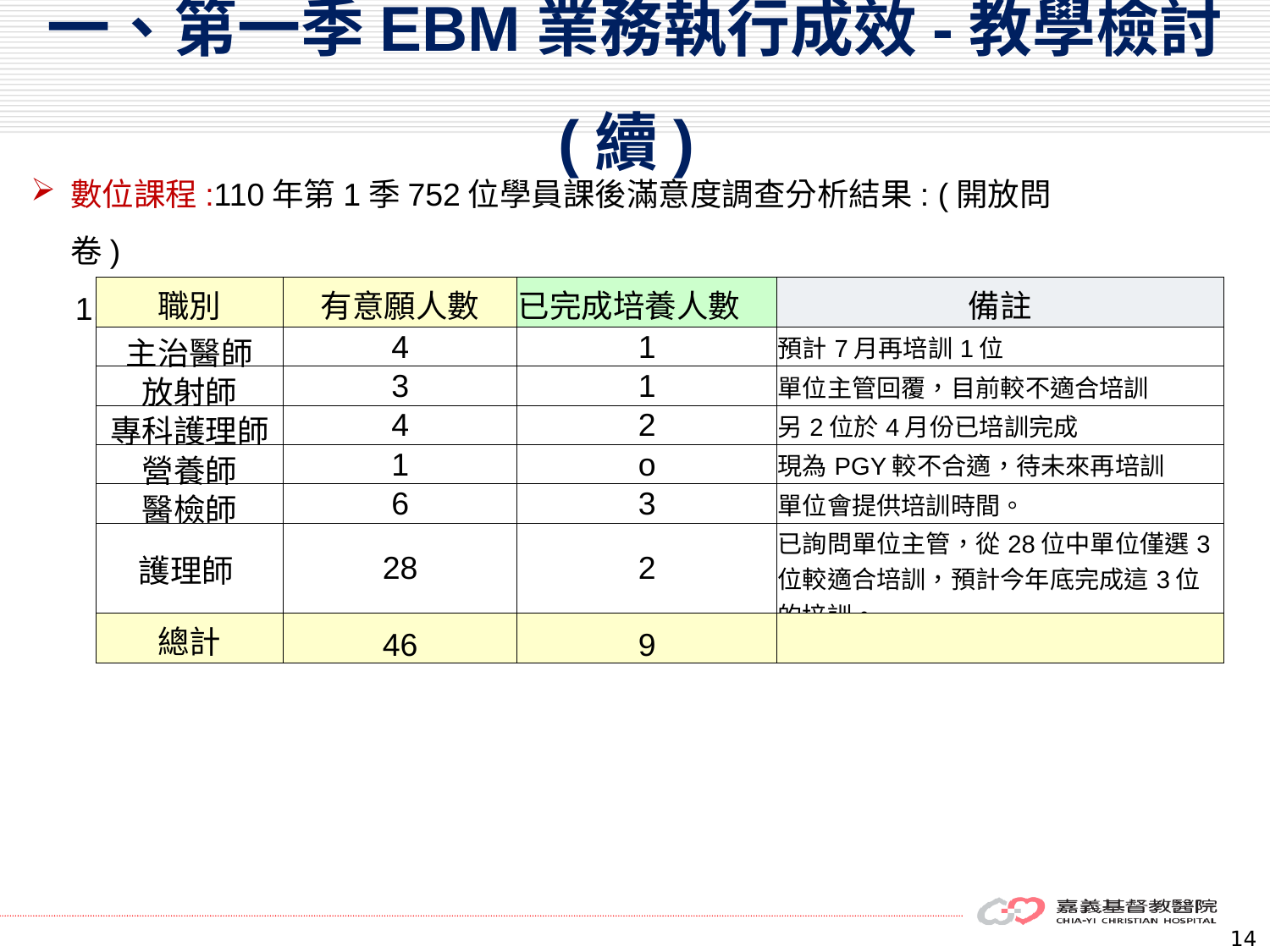

# 一、第一季EBM業務執行成效-教學檢討 (續)
數位課程:110年第1季752位學員課後滿意度調查分析結果: (開放問卷)
     1. 請問您有意願被培育成為本院實證醫學的教師?
| 職別 | 有意願人數 | 已完成培養人數 | 備註 |
| --- | --- | --- | --- |
| 主治醫師 | 4 | 1 | 預計7月再培訓1位 |
| 放射師 | 3 | 1 | 單位主管回覆，目前較不適合培訓 |
| 專科護理師 | 4 | 2 | 另2位於4月份已培訓完成 |
| 營養師 | 1 | o | 現為PGY較不合適，待未來再培訓 |
| 醫檢師 | 6 | 3 | 單位會提供培訓時間。 |
| 護理師 | 28 | 2 | 已詢問單位主管，從28位中單位僅選3位較適合培訓，預計今年底完成這3位的培訓。 |
| 總計 | 46 | 9 |  |
14